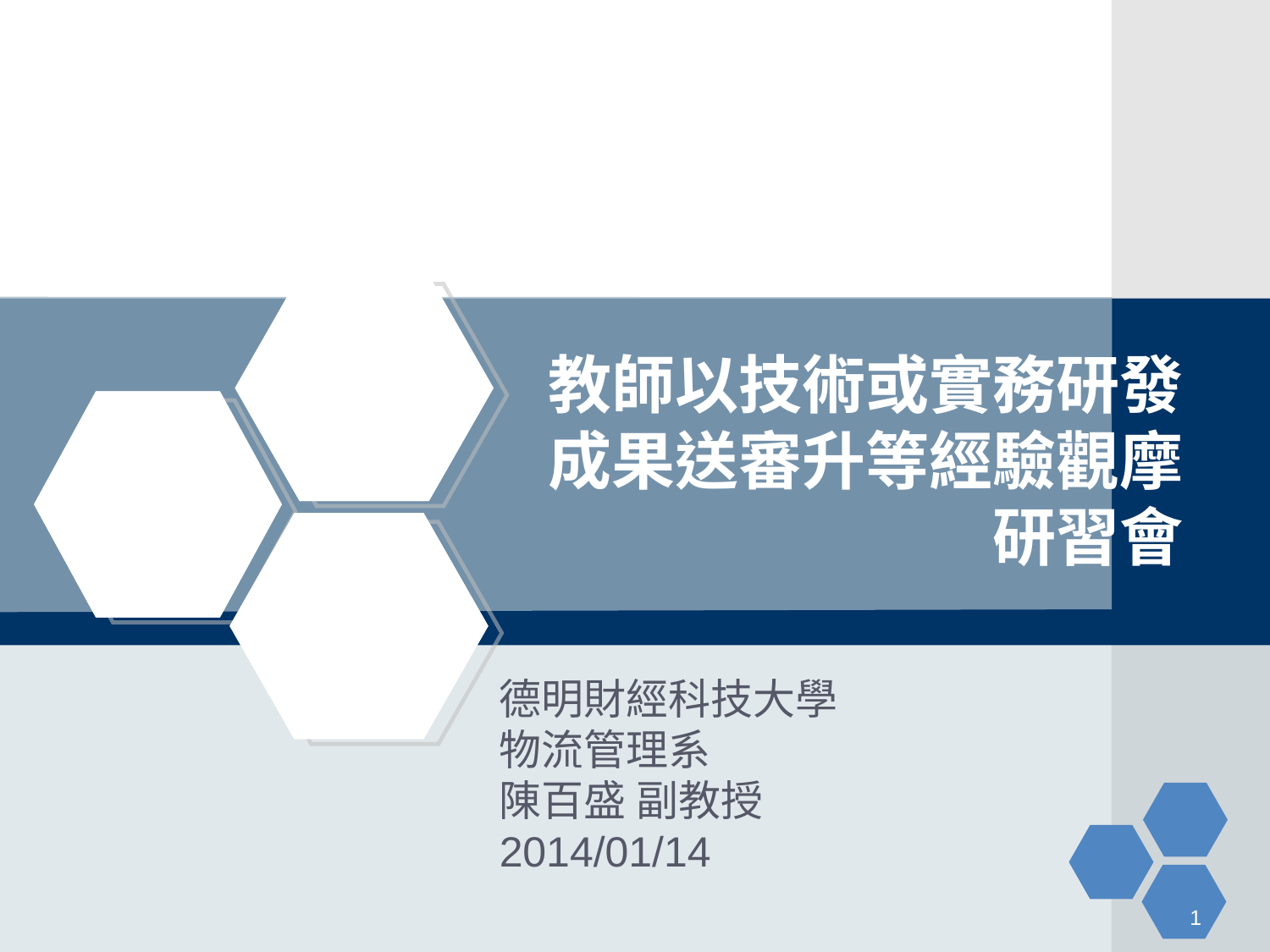

教師以技術或實務研發成果送審升等經驗觀摩研習會
德明財經科技大學
物流管理系
陳百盛 副教授
2014/01/14
1